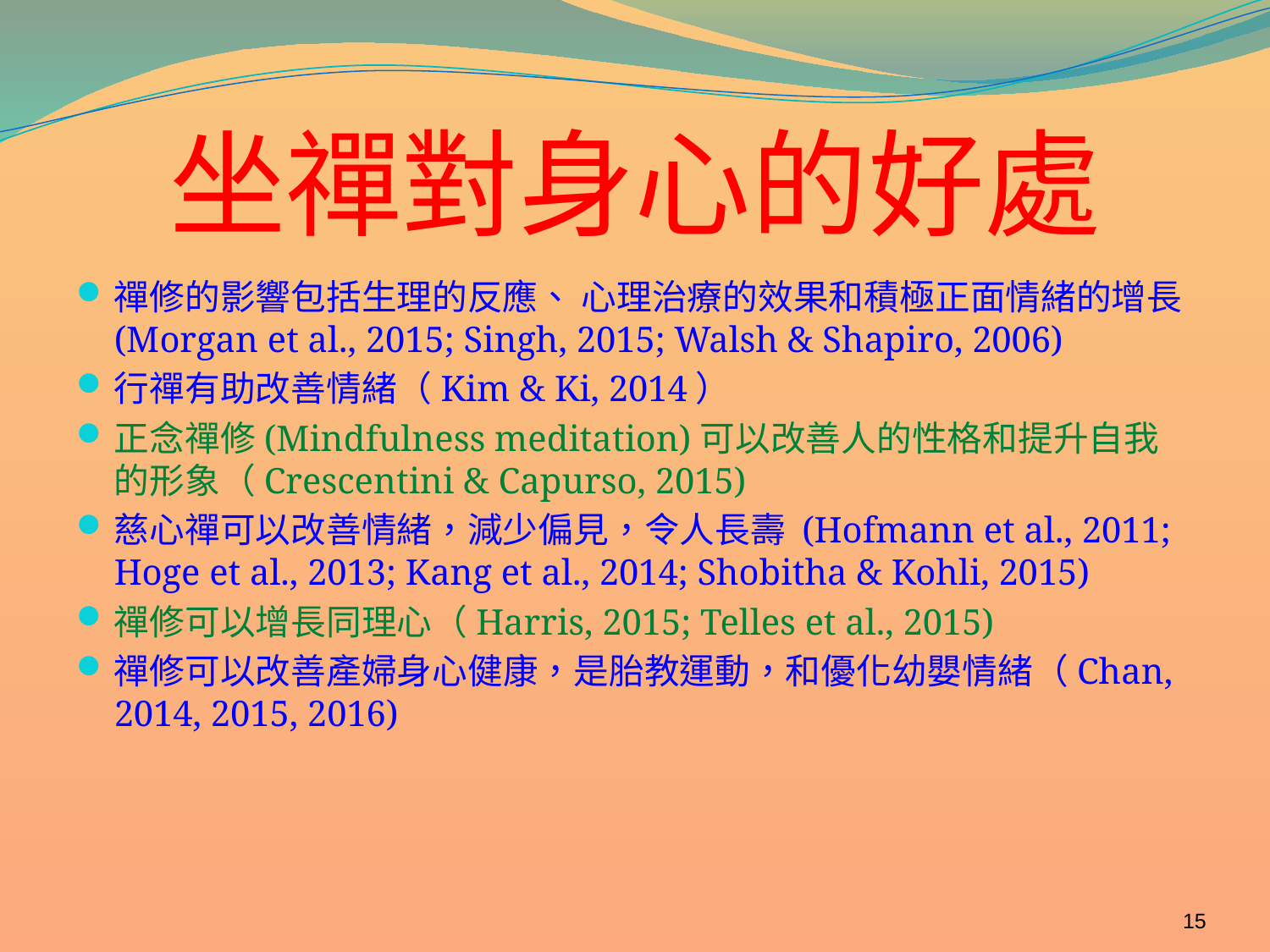

# 坐禪對身心的好處
禪修的影響包括生理的反應、 心理治療的效果和積極正面情緒的增長 (Morgan et al., 2015; Singh, 2015; Walsh & Shapiro, 2006)
行禪有助改善情緒（Kim & Ki, 2014）
正念禪修(Mindfulness meditation)可以改善人的性格和提升自我的形象（Crescentini & Capurso, 2015)
慈心禪可以改善情緒，減少偏見，令人長壽 (Hofmann et al., 2011; Hoge et al., 2013; Kang et al., 2014; Shobitha & Kohli, 2015)
禪修可以增長同理心（Harris, 2015; Telles et al., 2015)
禪修可以改善產婦身心健康，是胎教運動，和優化幼嬰情緒（Chan, 2014, 2015, 2016)

15